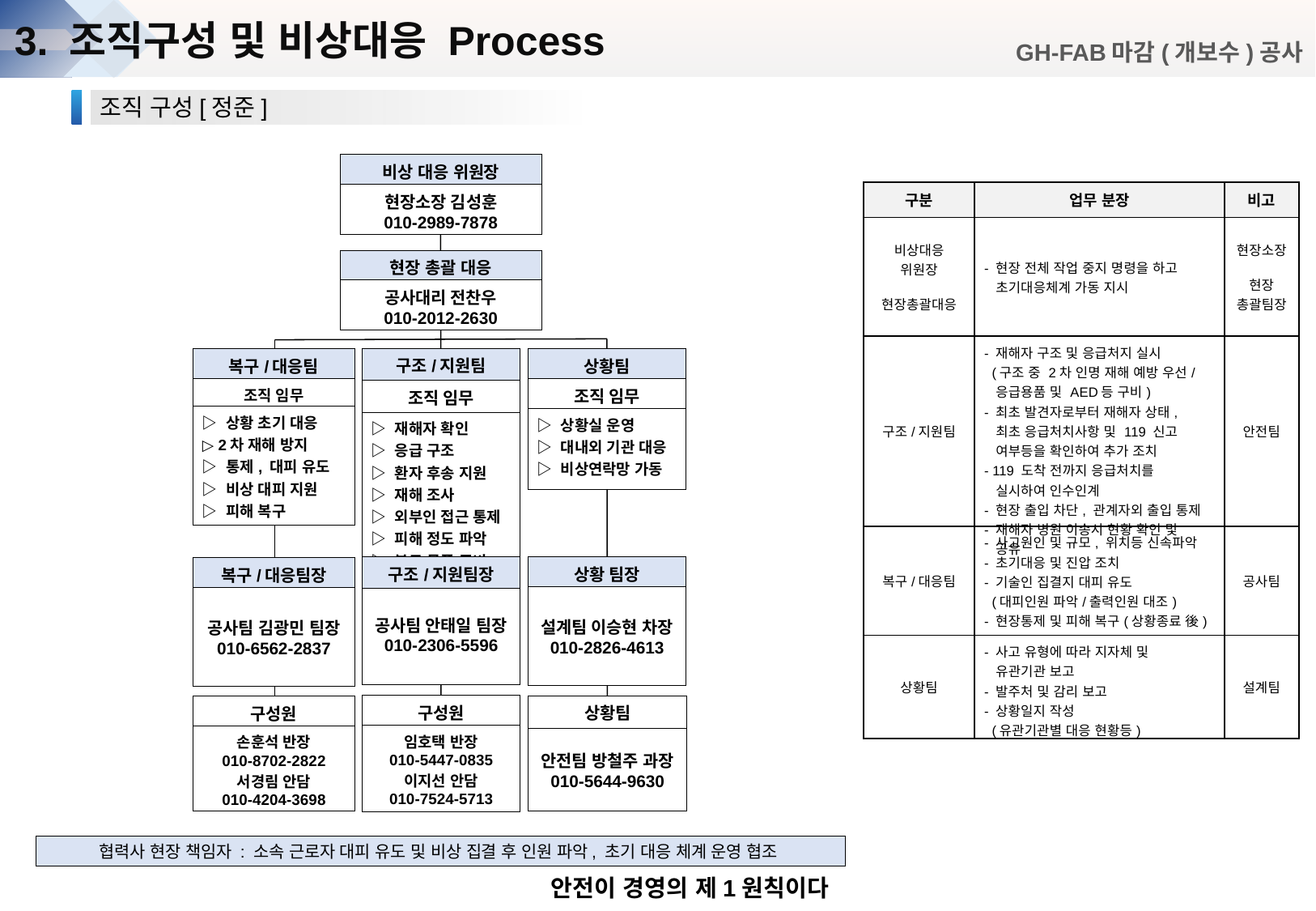

3. 조직구성 및 비상대응 Process
GH-FAB마감(개보수)공사

조직 구성[정준]
| 비상 대응 위원장 |
| --- |
| 현장소장 김성훈 010-2989-7878 |
| 구분 | 업무 분장 | 비고 |
| --- | --- | --- |
| 비상대응 위원장 현장총괄대응 | - 현장 전체 작업 중지 명령을 하고 초기대응체계 가동 지시 | 현장소장 현장 총괄팀장 |
| 구조/지원팀 | - 재해자 구조 및 응급처지 실시 (구조 중 2차 인명 재해 예방 우선/ 응급용품 및 AED등 구비) - 최초 발견자로부터 재해자 상태, 최초 응급처치사항 및 119 신고 여부등을 확인하여 추가 조치 - 119 도착 전까지 응급처치를 실시하여 인수인계 - 현장 출입 차단, 관계자외 출입 통제 - 재해자 병원 이송시 현황 확인 및 공유 | 안전팀 |
| 복구/대응팀 | - 사고원인 및 규모, 위치등 신속파악 - 초기대응 및 진압 조치 - 기술인 집결지 대피 유도 (대피인원 파악/출력인원 대조) - 현장통제 및 피해 복구(상황종료 後) | 공사팀 |
| 상황팀 | - 사고 유형에 따라 지자체 및 유관기관 보고 - 발주처 및 감리 보고 - 상황일지 작성 (유관기관별 대응 현황등) | 설계팀 |
| 현장 총괄 대응 |
| --- |
| 공사대리 전찬우 010-2012-2630 |
| 구조/지원팀 |
| --- |
| 조직 임무 |
| ▷ 재해자 확인 ▷ 응급 구조 ▷ 환자 후송 지원 ▷ 재해 조사 ▷ 외부인 접근 통제 ▷ 피해 정도 파악 ▷ 복구 물품 준비 |
| 복구/대응팀 |
| --- |
| 조직 임무 |
| ▷ 상황 초기 대응 ▷ 2차 재해 방지 ▷ 통제, 대피 유도 ▷ 비상 대피 지원 ▷ 피해 복구 |
| 상황팀 |
| --- |
| 조직 임무 |
| ▷ 상황실 운영 ▷ 대내외 기관 대응 ▷ 비상연락망 가동 |
| 상황 팀장 |
| --- |
| 설계팀 이승현 차장 010-2826-4613 |
| 구조/지원팀장 |
| --- |
| 공사팀 안태일 팀장 010-2306-5596 |
| 복구/대응팀장 |
| --- |
| 공사팀 김광민 팀장 010-6562-2837 |
| 구성원 |
| --- |
| 임호택 반장 010-5447-0835 이지선 안담 010-7524-5713 |
| 상황팀 |
| --- |
| 안전팀 방철주 과장 010-5644-9630 |
| 구성원 |
| --- |
| 손훈석 반장 010-8702-2822 서경림 안담 010-4204-3698 |
협력사 현장 책임자 : 소속 근로자 대피 유도 및 비상 집결 후 인원 파악, 초기 대응 체계 운영 협조